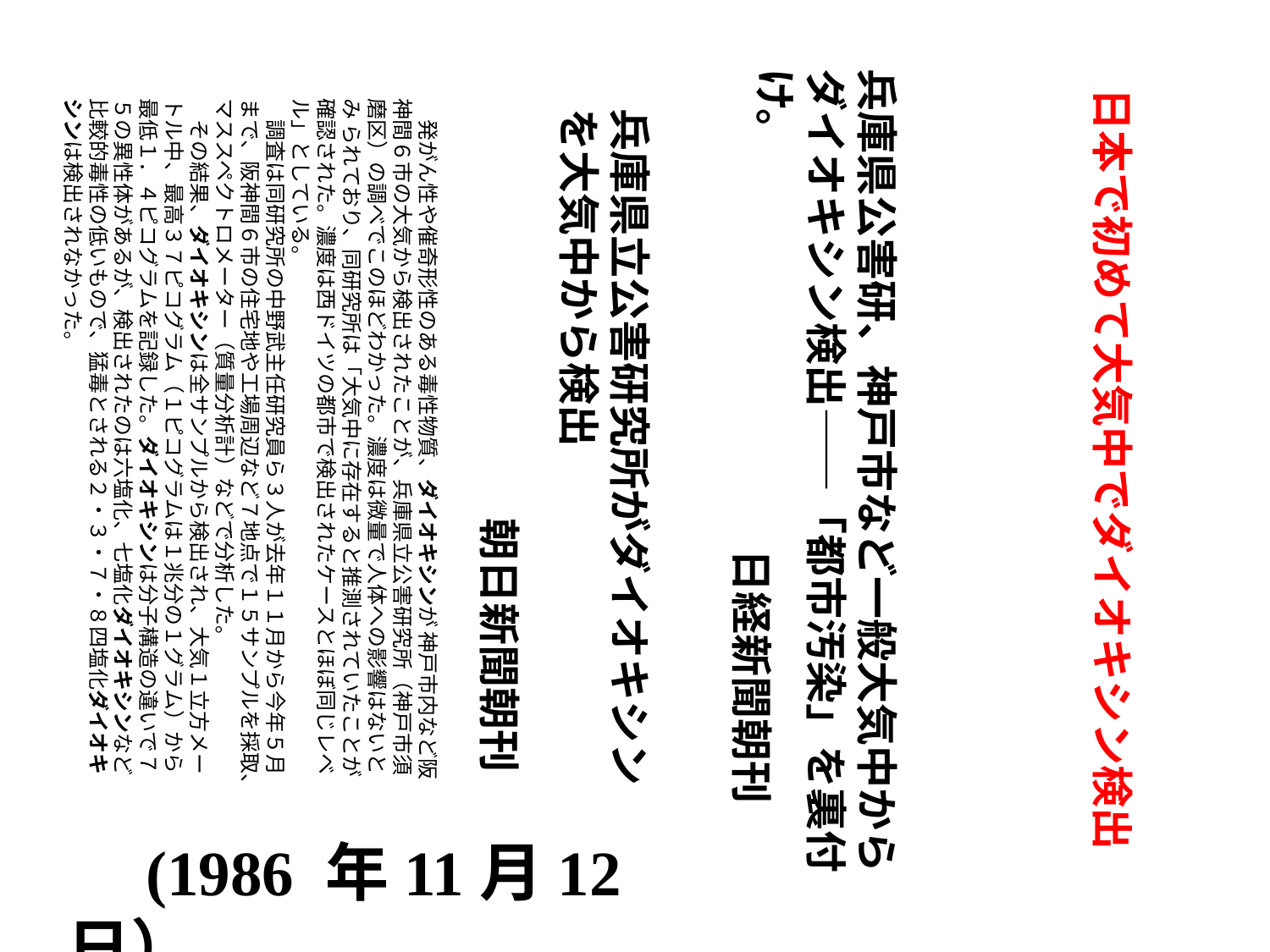

兵庫県公害研、神戸市など一般大気中からダイオキシン検出――「都市汚染」を裏付け。
日本で初めて大気中でダイオキシン検出
　発がん性や催奇形性のある毒性物質、ダイオキシンが 神戸市内など阪神間６市の大気から検出されたことが、兵庫県立公害研究所（神戸市須磨区）の調べでこのほどわかった。濃度は微量で人体への影響はないとみ られており、同研究所は「大気中に存在すると推測されていたことが確認された。濃度は西ドイツの都市で検出されたケースとほぼ同じレベル」としている。
　調査は同研究所の中野武主任研究員ら３人が去年１１月から今年５月まで、阪神間６市の住宅地や工場周辺など７地点で１５サンプルを採取、マススペクトロメーター（質量分析計）などで分析した。
　その結果、ダイオキシンは全サンプルから検出され、大気１立方メートル中、最高３７ピコグラム（１ピコグラムは１兆分の１グラム）から最低１．４ピコグラムを記録した。ダイオキシンは分子構造の違いで７５の異性体があるが、検出されたのは六塩化、七塩化ダイオキシンなど比較的毒性の低いもので、猛毒とされる２・３・７・８四塩化ダイオキシンは検出されなかった。

兵庫県立公害研究所がダイオキシンを大気中から検出
朝日新聞朝刊
日経新聞朝刊
　(1986 年11月12日）